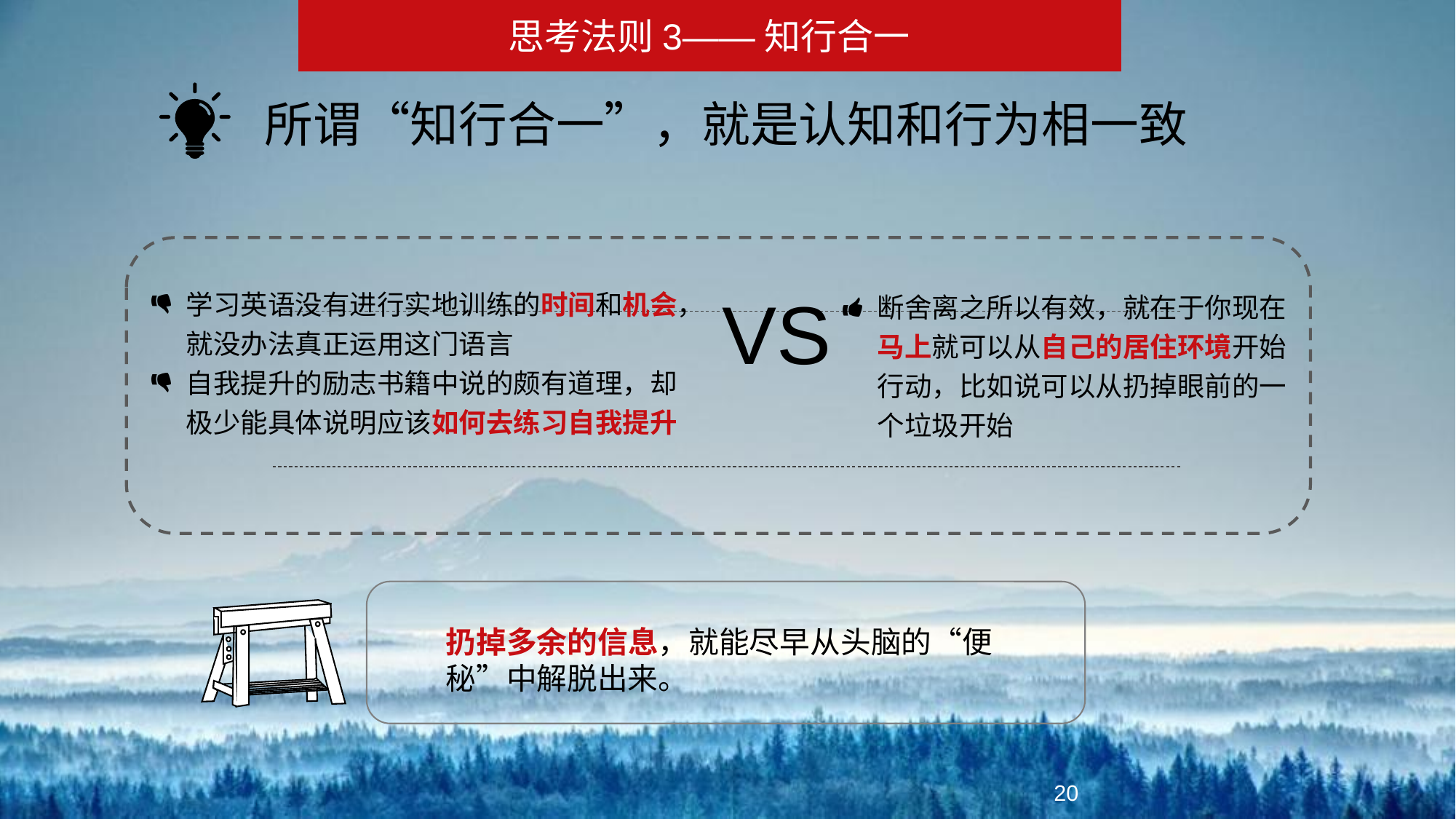

思考法则3——知行合一

所谓“知行合一”，就是认知和行为相一致

学习英语没有进行实地训练的时间和机会，就没办法真正运用这门语言
自我提升的励志书籍中说的颇有道理，却极少能具体说明应该如何去练习自我提升

VS
断舍离之所以有效，就在于你现在马上就可以从自己的居住环境开始行动，比如说可以从扔掉眼前的一个垃圾开始

扔掉多余的信息，就能尽早从头脑的“便秘”中解脱出来。